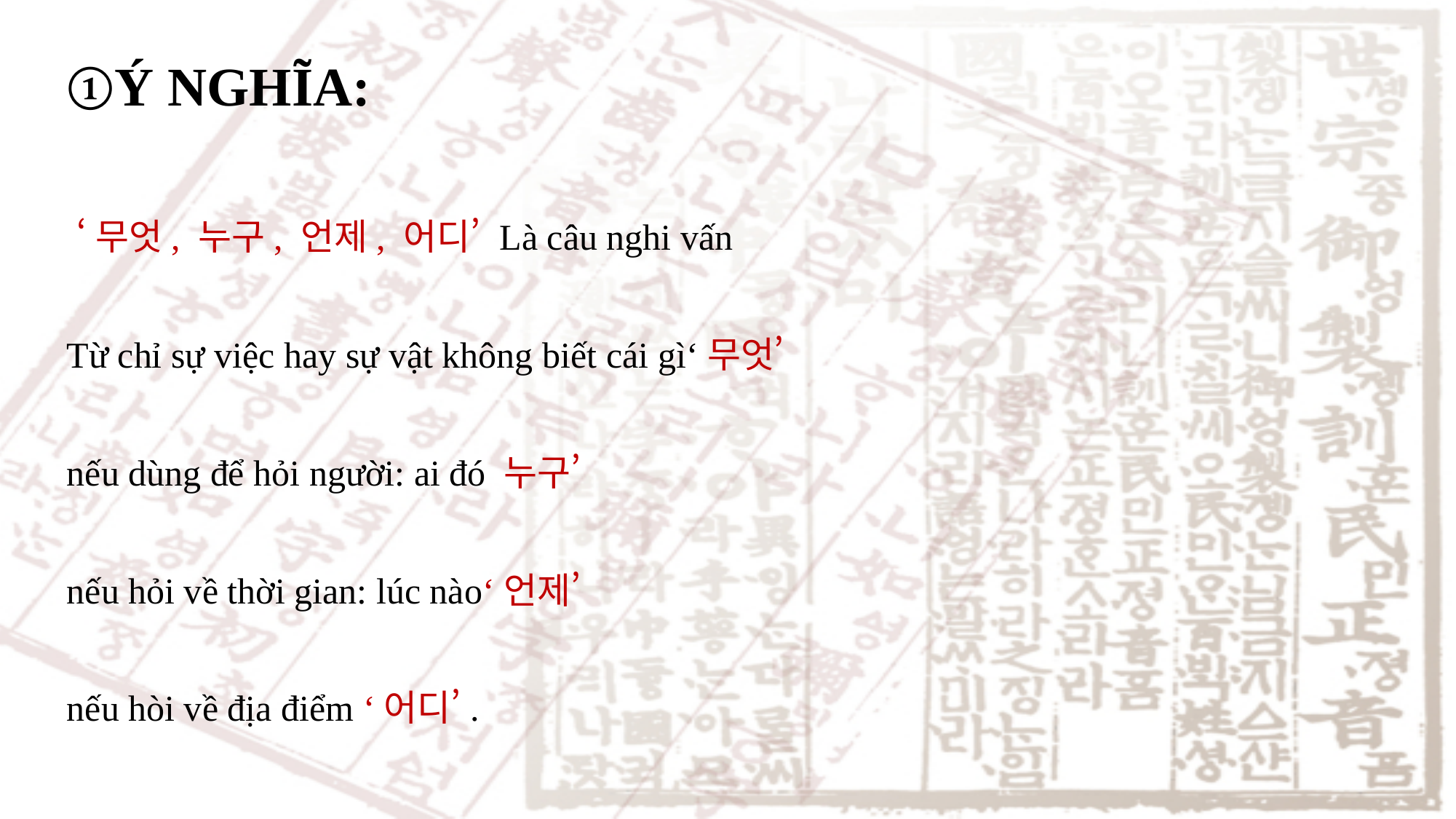

①Ý NGHĨA:

 ‘무엇, 누구, 언제, 어디’ Là câu nghi vấn

Từ chỉ sự việc hay sự vật không biết cái gì‘무엇’

nếu dùng để hỏi người: ai đó 누구’

nếu hỏi về thời gian: lúc nào‘언제’

nếu hòi về địa điểm ‘어디’.